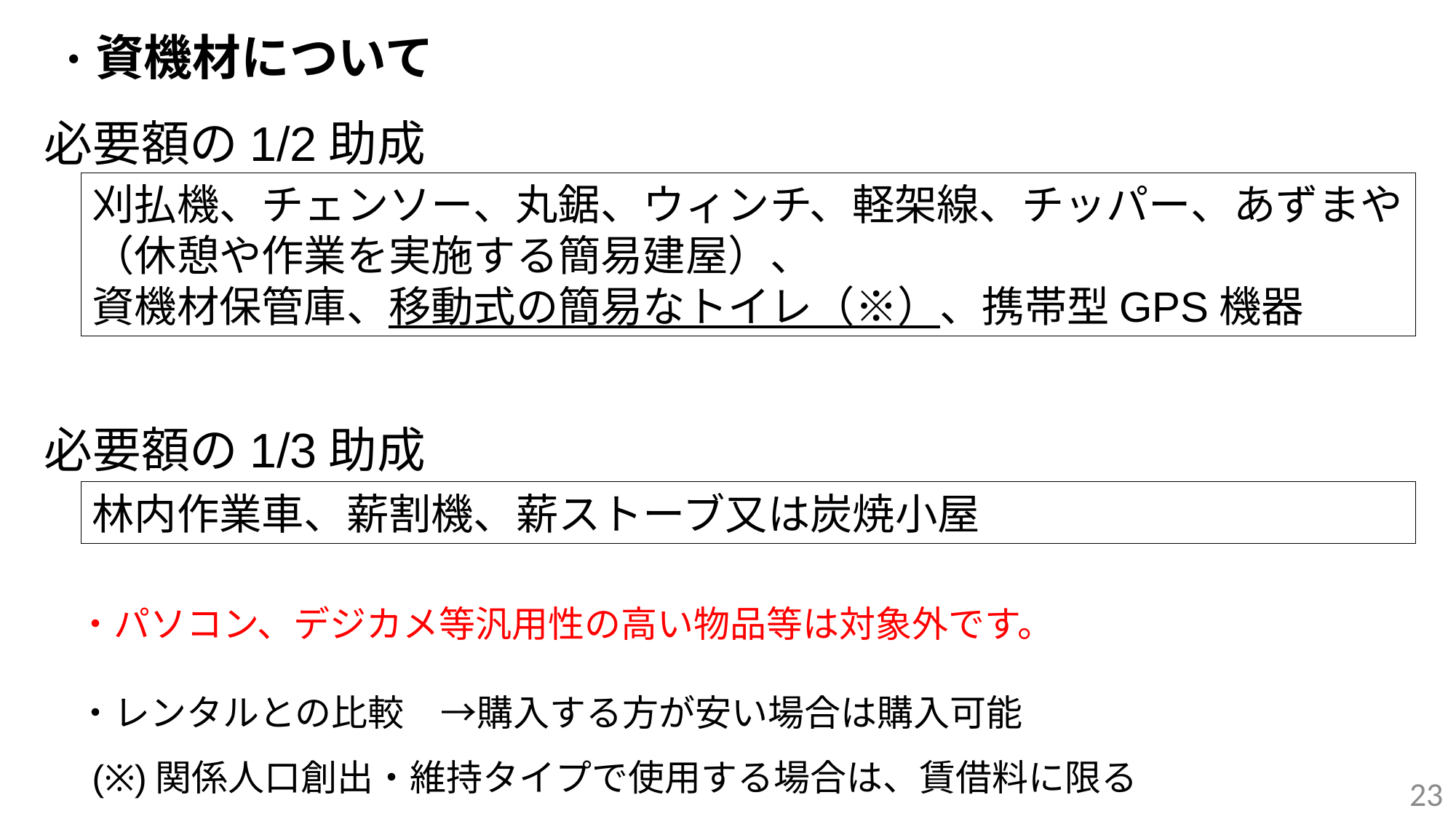

・資機材について
必要額の1/2助成
刈払機、チェンソー、丸鋸、ウィンチ、軽架線、チッパー、あずまや（休憩や作業を実施する簡易建屋）、
資機材保管庫、移動式の簡易なトイレ（※）、携帯型GPS機器
必要額の1/3助成
林内作業車、薪割機、薪ストーブ又は炭焼小屋
・パソコン、デジカメ等汎用性の高い物品等は対象外です。
・レンタルとの比較　→購入する方が安い場合は購入可能
(※)関係人口創出・維持タイプで使用する場合は、賃借料に限る
23